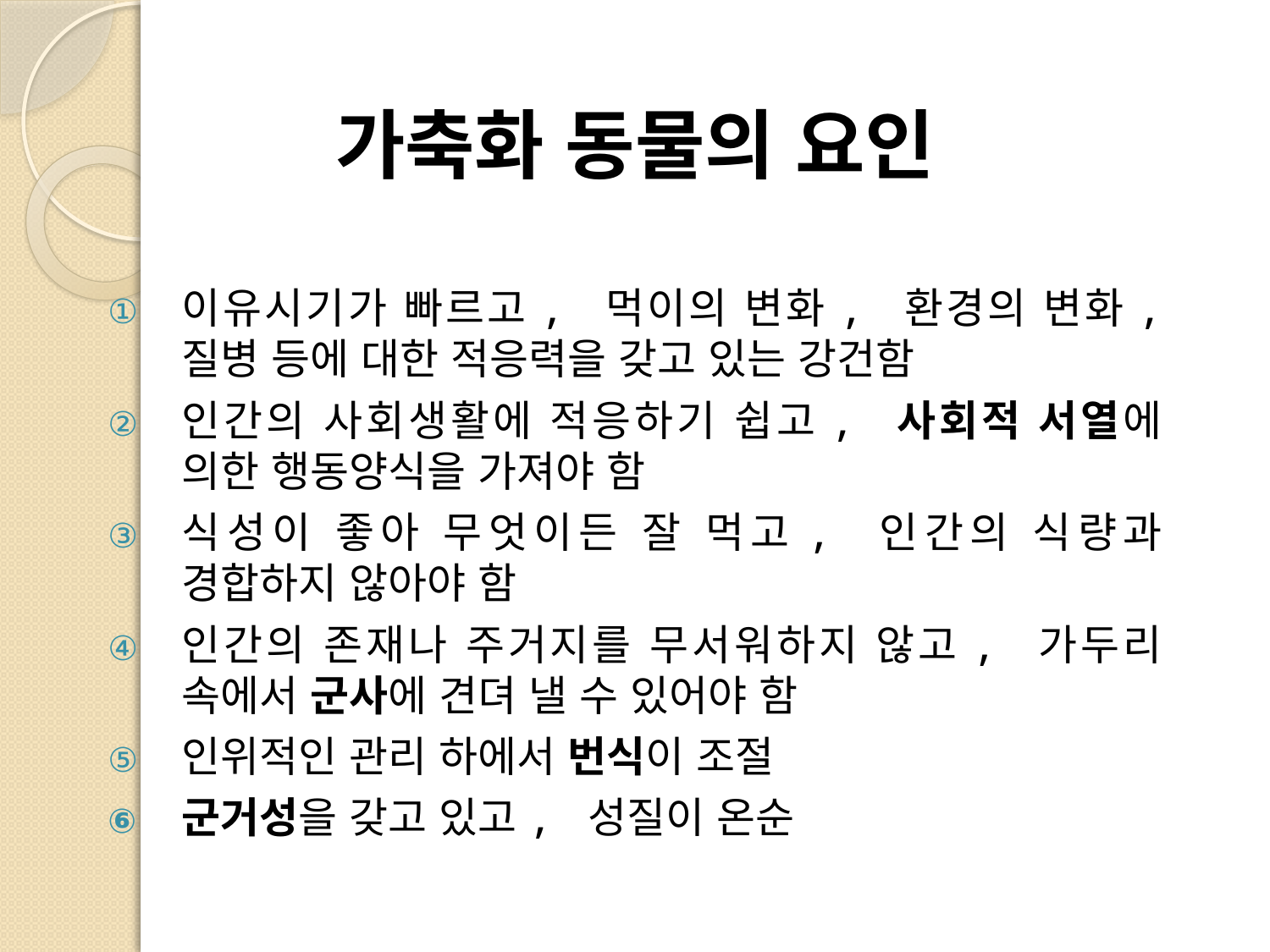

# 가축화 동물의 요인
이유시기가 빠르고, 먹이의 변화, 환경의 변화, 질병 등에 대한 적응력을 갖고 있는 강건함
인간의 사회생활에 적응하기 쉽고, 사회적 서열에 의한 행동양식을 가져야 함
식성이 좋아 무엇이든 잘 먹고, 인간의 식량과 경합하지 않아야 함
인간의 존재나 주거지를 무서워하지 않고, 가두리 속에서 군사에 견뎌 낼 수 있어야 함
인위적인 관리 하에서 번식이 조절
군거성을 갖고 있고, 성질이 온순